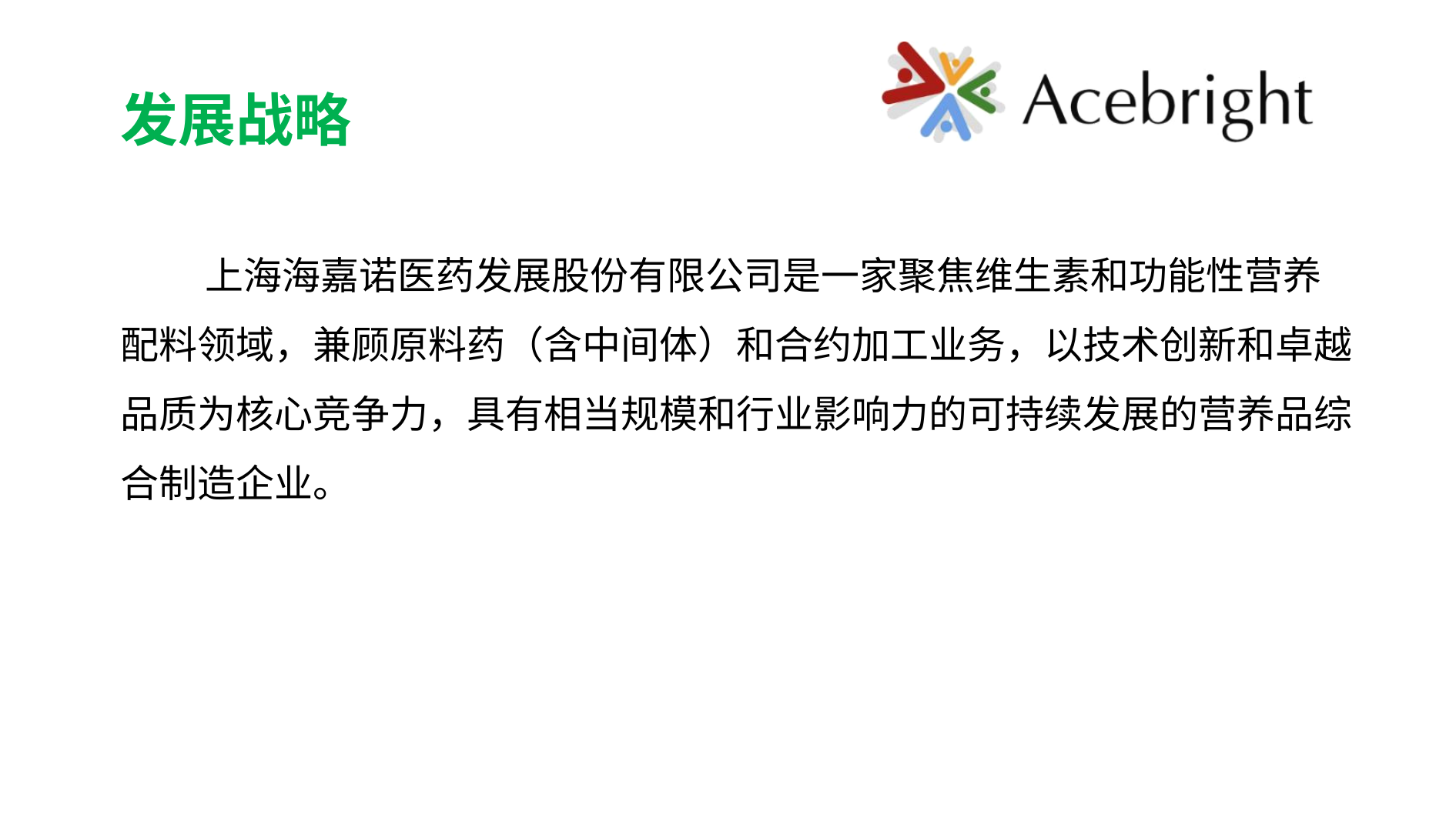

# 发展战略
  上海海嘉诺医药发展股份有限公司是一家聚焦维生素和功能性营养配料领域，兼顾原料药（含中间体）和合约加工业务，以技术创新和卓越品质为核心竞争力，具有相当规模和行业影响力的可持续发展的营养品综合制造企业。